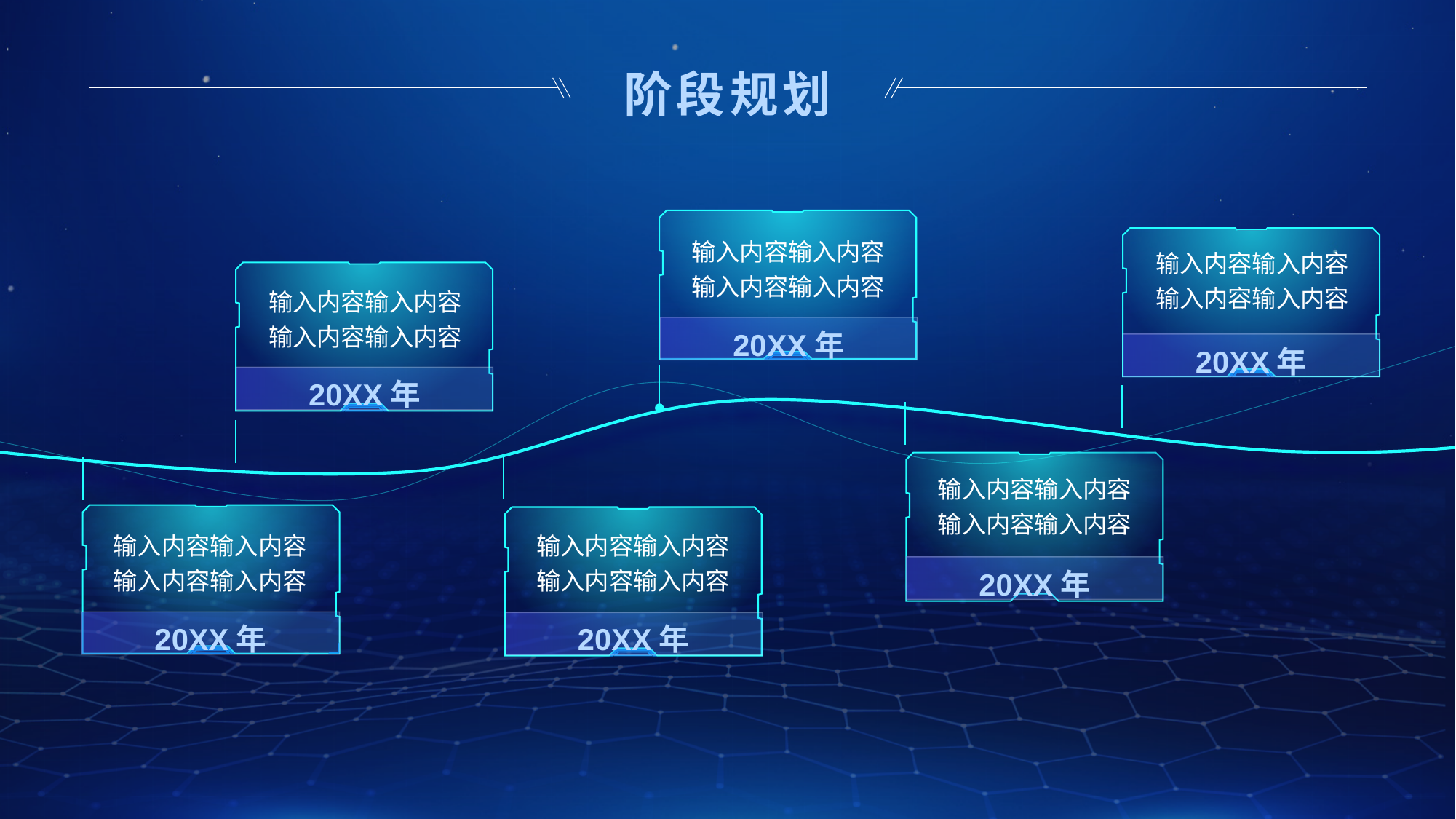

# 阶段规划

输入内容输入内容
输入内容输入内容

输入内容输入内容
输入内容输入内容

输入内容输入内容
输入内容输入内容

20XX年

20XX年

20XX年

输入内容输入内容
输入内容输入内容

输入内容输入内容
输入内容输入内容
输入内容输入内容
输入内容输入内容
20XX年

20XX年
20XX年